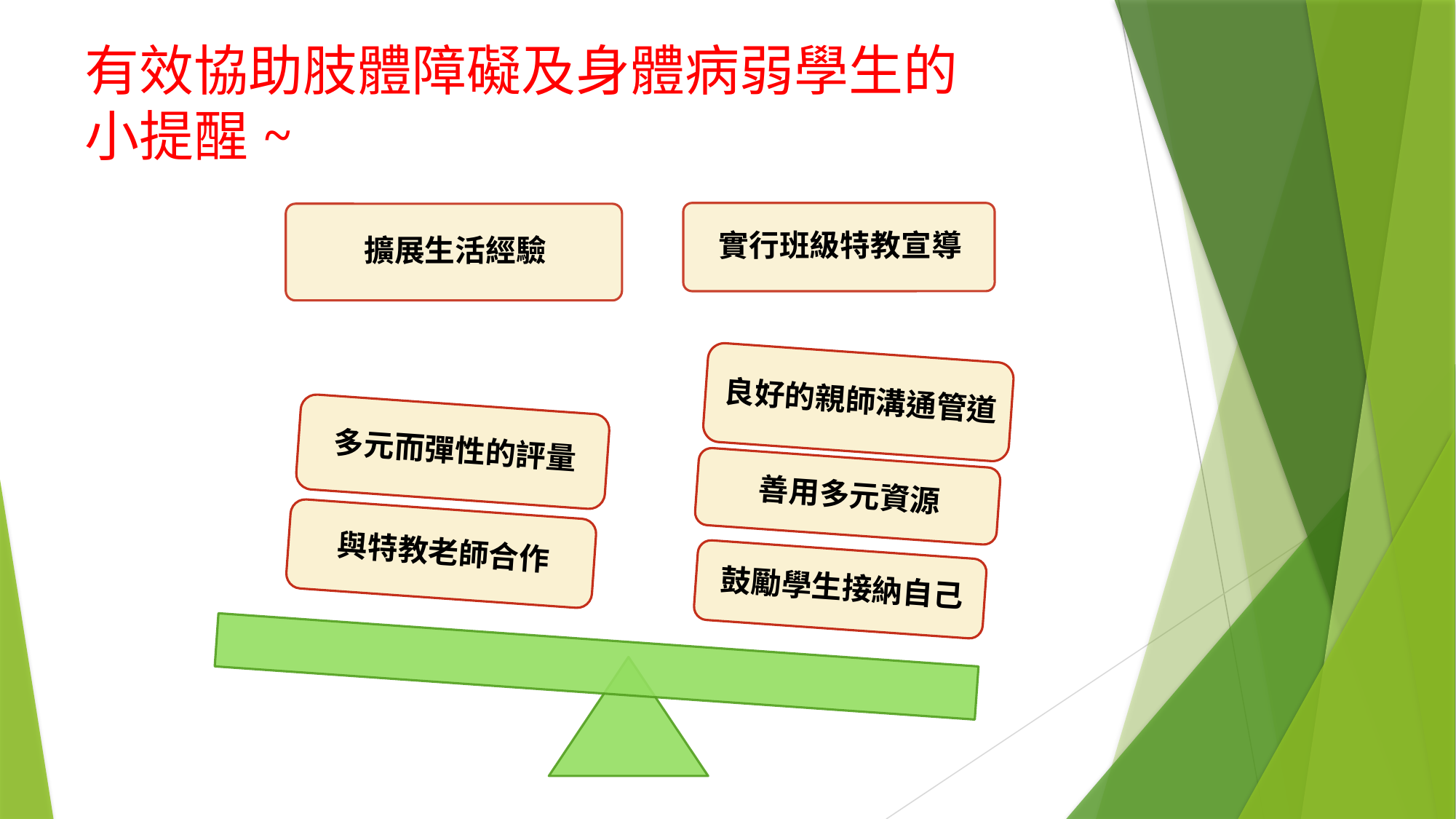

# 有效協助肢體障礙及身體病弱學生的 小提醒~
擴展生活經驗
實行班級特教宣導
鼓勵學生接納自己
善用多元資源
良好的親師溝通管道
與特教老師合作
多元而彈性的評量